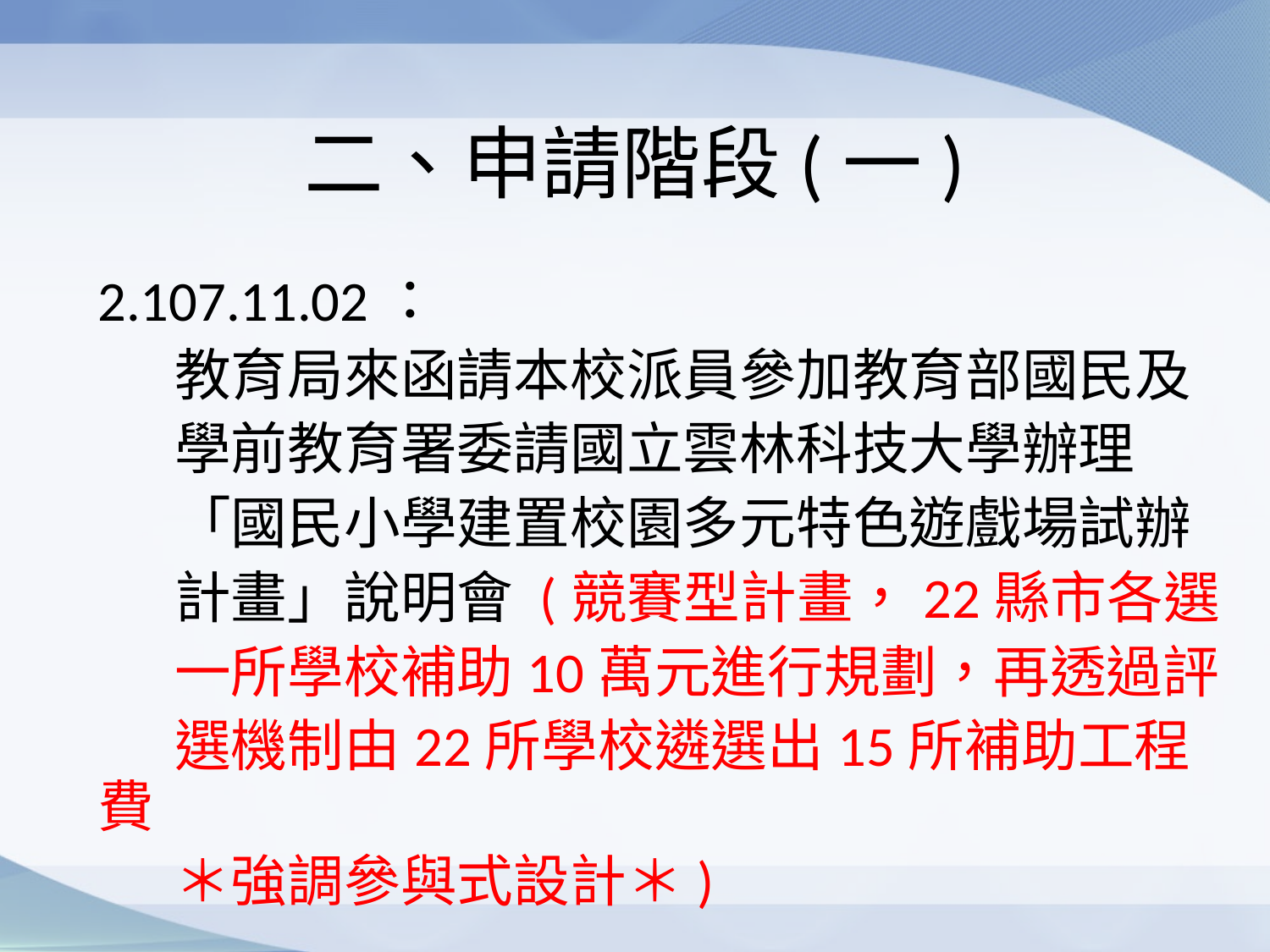

# 二、申請階段(一)
2.107.11.02：
     教育局來函請本校派員參加教育部國民及
     學前教育署委請國立雲林科技大學辦理
     「國民小學建置校園多元特色遊戲場試辦
     計畫」說明會 (競賽型計畫，22縣市各選
     一所學校補助10萬元進行規劃，再透過評
     選機制由22所學校遴選出15所補助工程費
     ＊強調參與式設計＊)